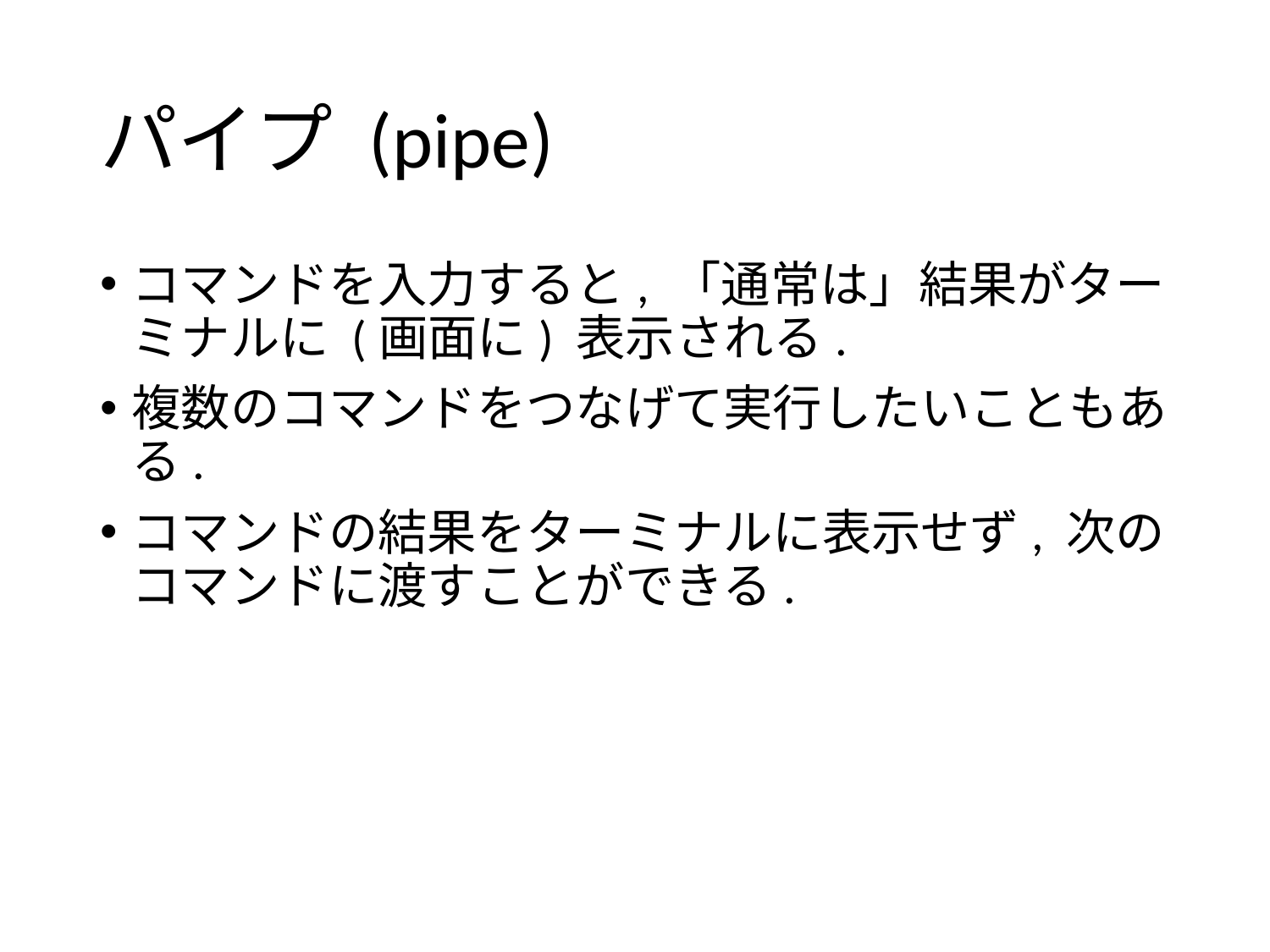

# パイプ (pipe)
コマンドを入力すると, 「通常は」結果がターミナルに (画面に) 表示される.
複数のコマンドをつなげて実行したいこともある.
コマンドの結果をターミナルに表示せず, 次のコマンドに渡すことができる.